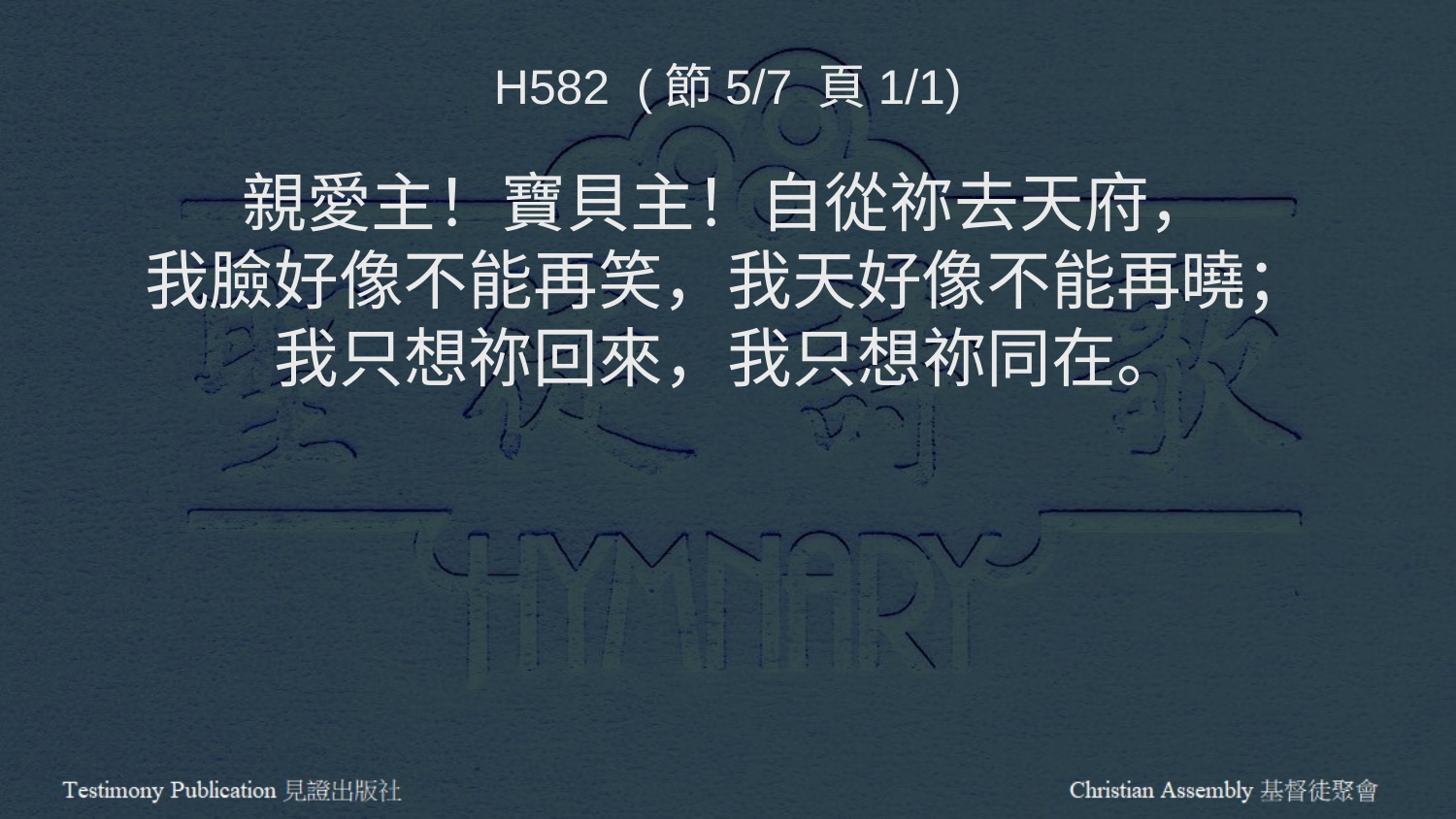

H582  (節5/7 頁1/1)

親愛主！寶貝主！自從祢去天府，
我臉好像不能再笑，我天好像不能再曉；
我只想祢回來，我只想祢同在。